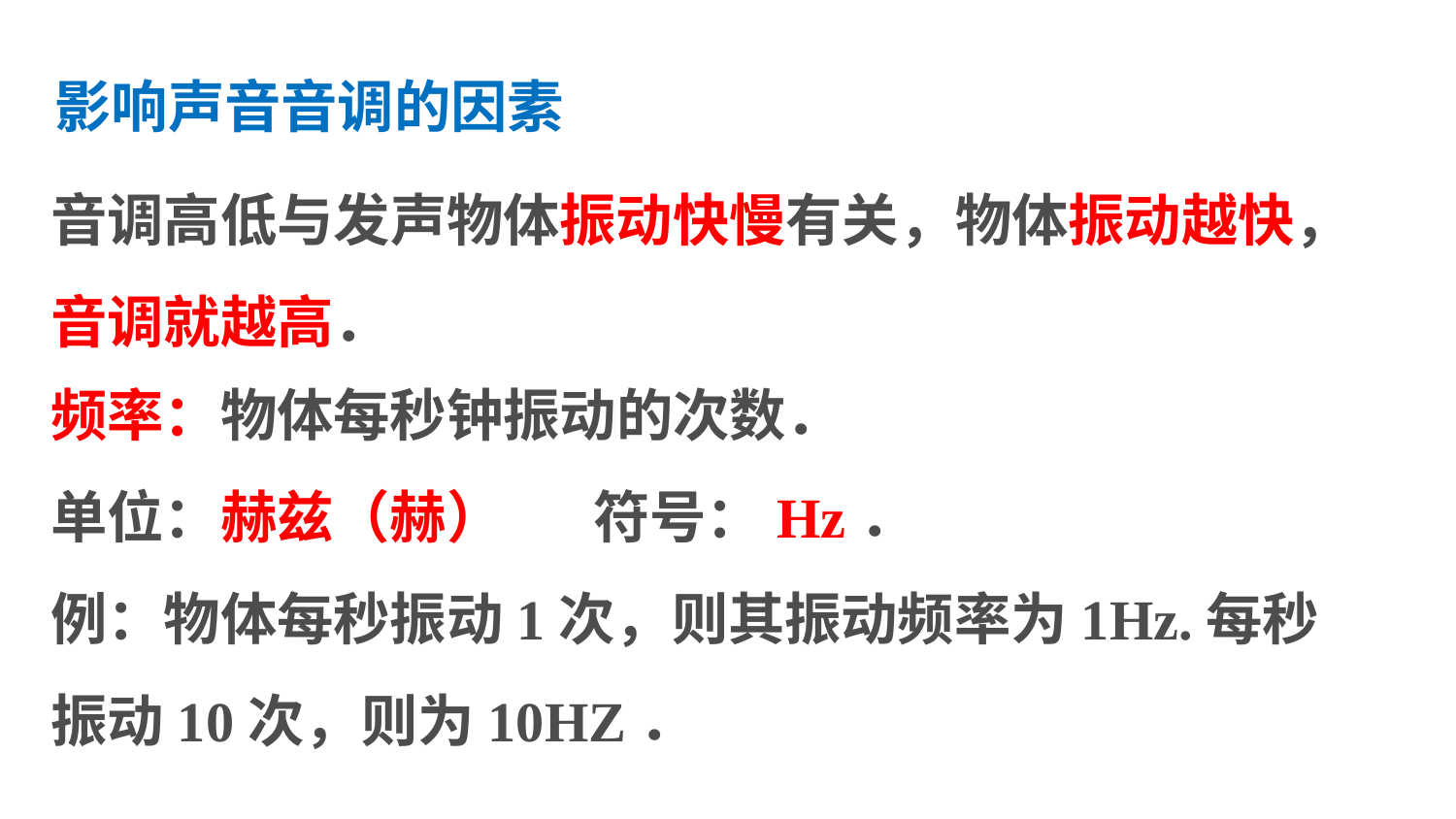

影响声音音调的因素
音调高低与发声物体振动快慢有关，物体振动越快，音调就越高．
频率：物体每秒钟振动的次数．
单位：赫兹（赫）       符号：Hz．
例：物体每秒振动1次，则其振动频率为1Hz.每秒振动10次，则为10HZ．